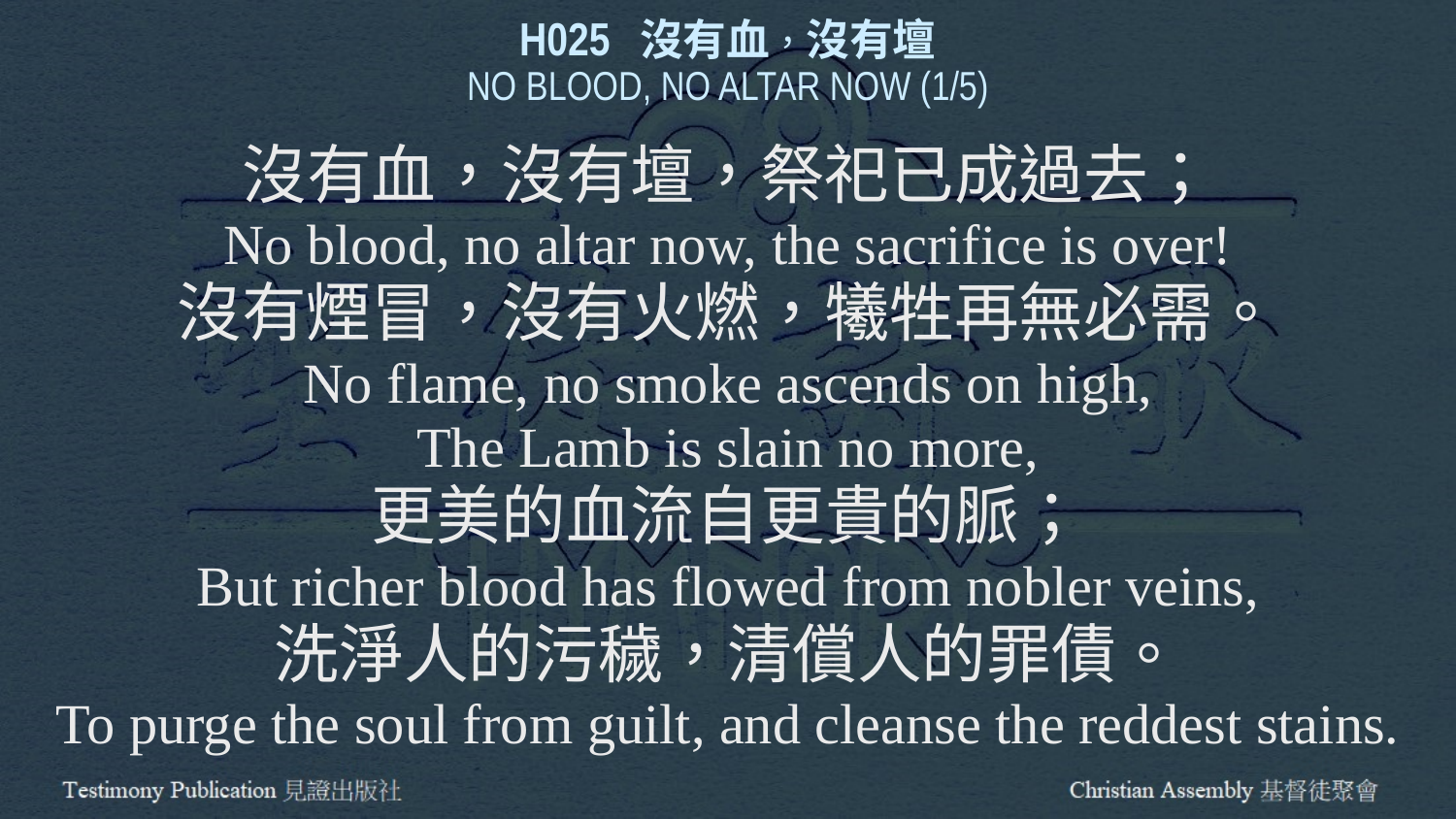

H025  沒有血，沒有壇
NO BLOOD, NO ALTAR NOW (1/5)
沒有血，沒有壇，祭祀已成過去；
No blood, no altar now, the sacrifice is over!
沒有煙冒，沒有火燃，犧牲再無必需。
No flame, no smoke ascends on high,
The Lamb is slain no more,
更美的血流自更貴的脈；
But richer blood has flowed from nobler veins,
洗淨人的污穢，清償人的罪債。
To purge the soul from guilt, and cleanse the reddest stains.